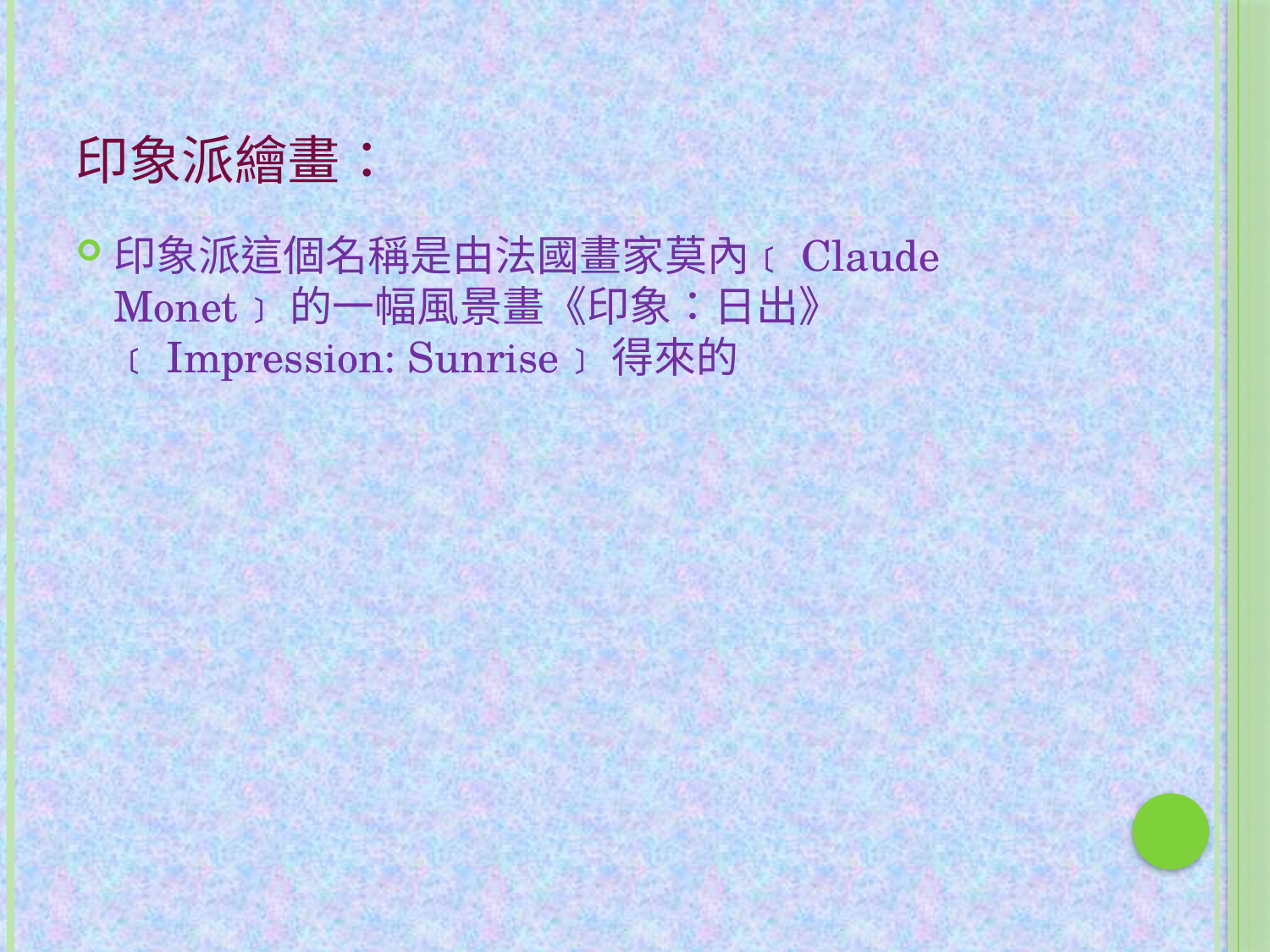

# 印象派繪畫：
印象派這個名稱是由法國畫家莫內﹝Claude Monet﹞的一幅風景畫《印象：日出》﹝Impression: Sunrise﹞得來的